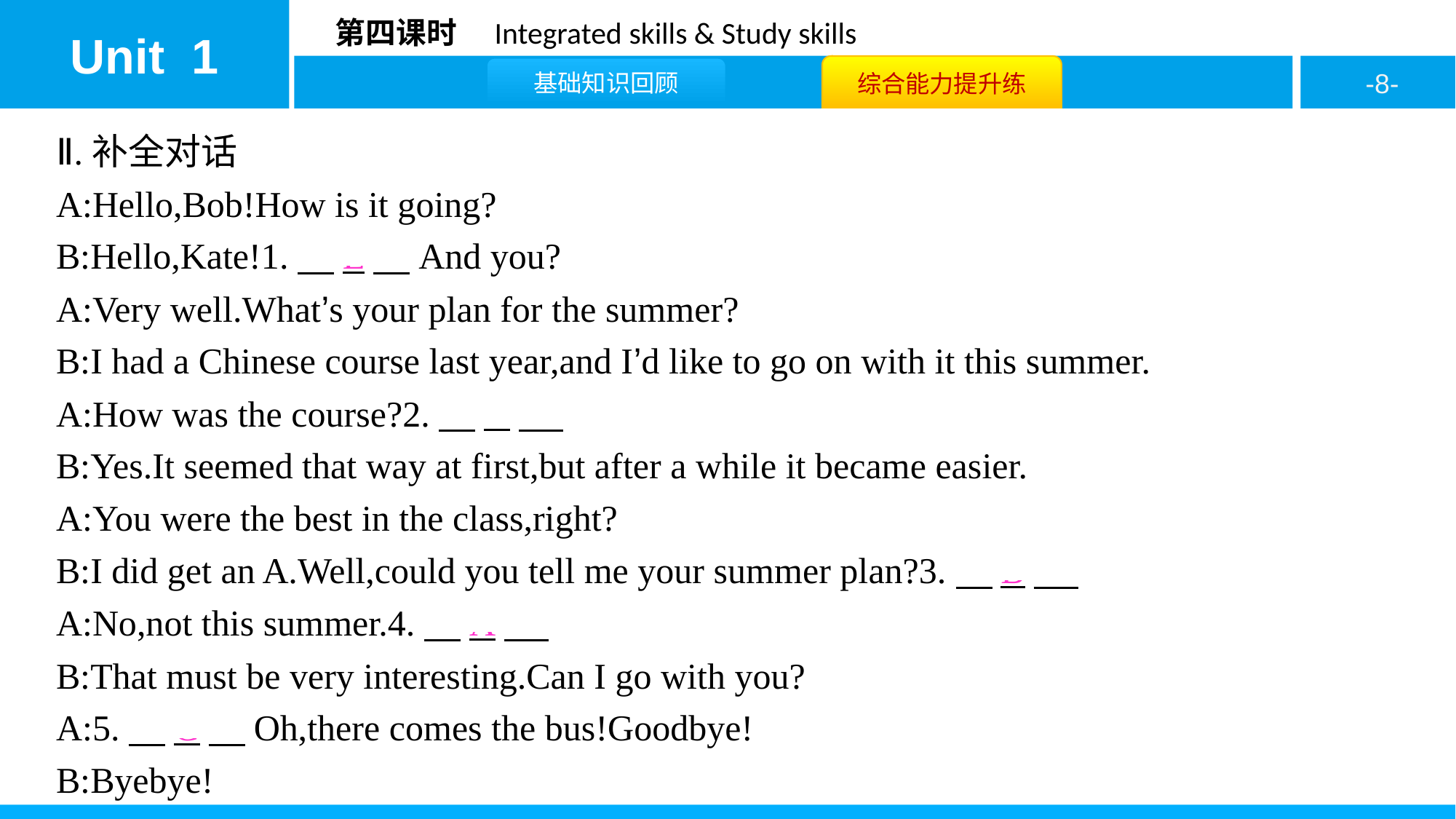

Ⅱ.补全对话
A:Hello,Bob!How is it going?
B:Hello,Kate!1.　E　And you?
A:Very well.What’s your plan for the summer?
B:I had a Chinese course last year,and I’d like to go on with it this summer.
A:How was the course?2.　D
B:Yes.It seemed that way at first,but after a while it became easier.
A:You were the best in the class,right?
B:I did get an A.Well,could you tell me your summer plan?3.　B
A:No,not this summer.4.　A
B:That must be very interesting.Can I go with you?
A:5.　G　Oh,there comes the bus!Goodbye!
B:Byebye!